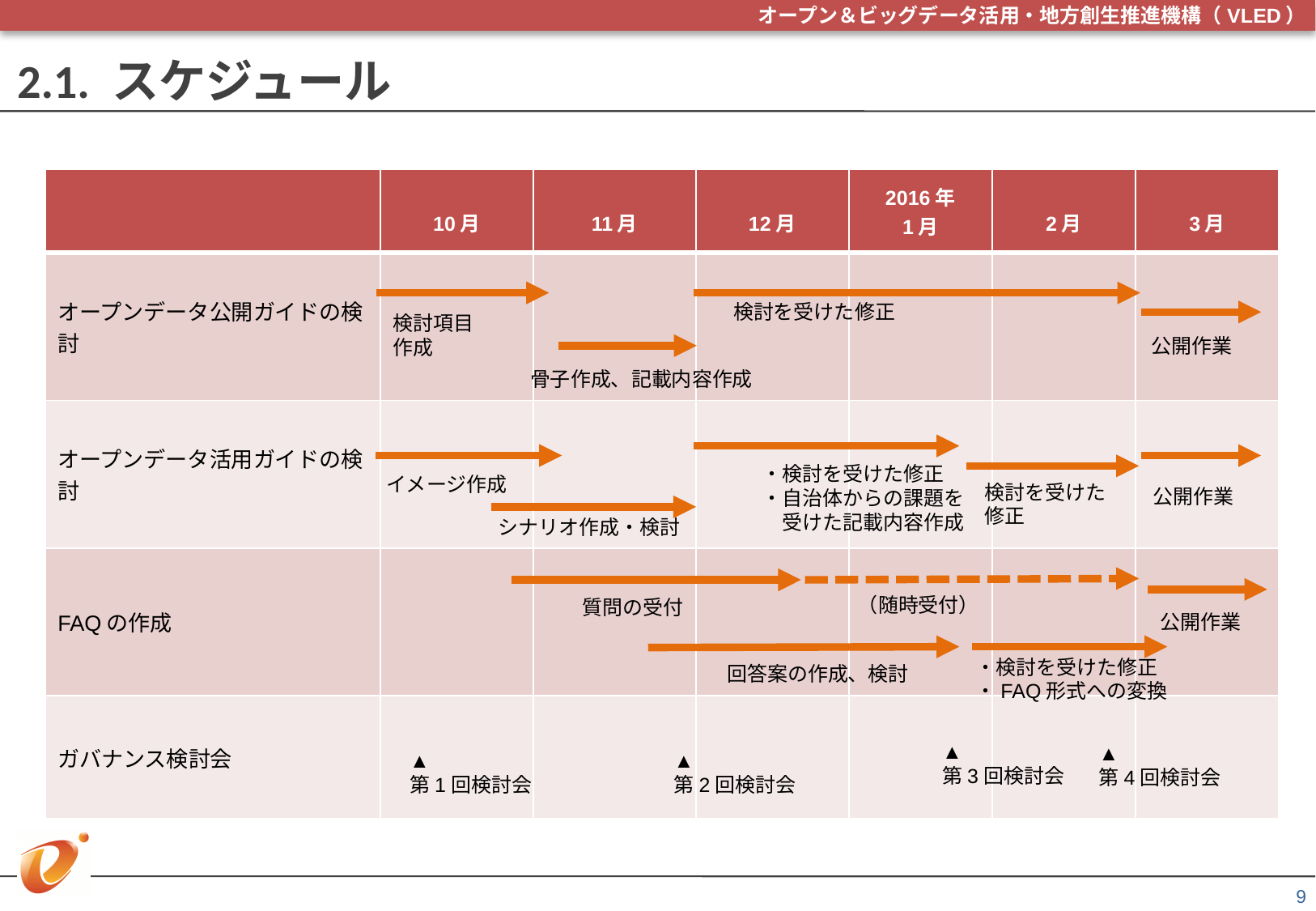

# 2.1. スケジュール
|  | 10月 | 11月 | 12月 | 2016年 1月 | 2月 | 3月 |
| --- | --- | --- | --- | --- | --- | --- |
| オープンデータ公開ガイドの検討 |  |  |  |  |  |  |
| オープンデータ活用ガイドの検討 |  |  |  |  |  |  |
| FAQの作成 |  |  |  |  |  |  |
| ガバナンス検討会 |  |  |  |  |  |  |
検討を受けた修正
検討項目
作成
公開作業
骨子作成、記載内容作成
・検討を受けた修正
・自治体からの課題を
　受けた記載内容作成
イメージ作成
検討を受けた
修正
公開作業
シナリオ作成・検討
（随時受付）
質問の受付
公開作業
・検討を受けた修正
・FAQ形式への変換
回答案の作成、検討
▲
第3回検討会
▲
第4回検討会
▲
第1回検討会
▲
第2回検討会
9